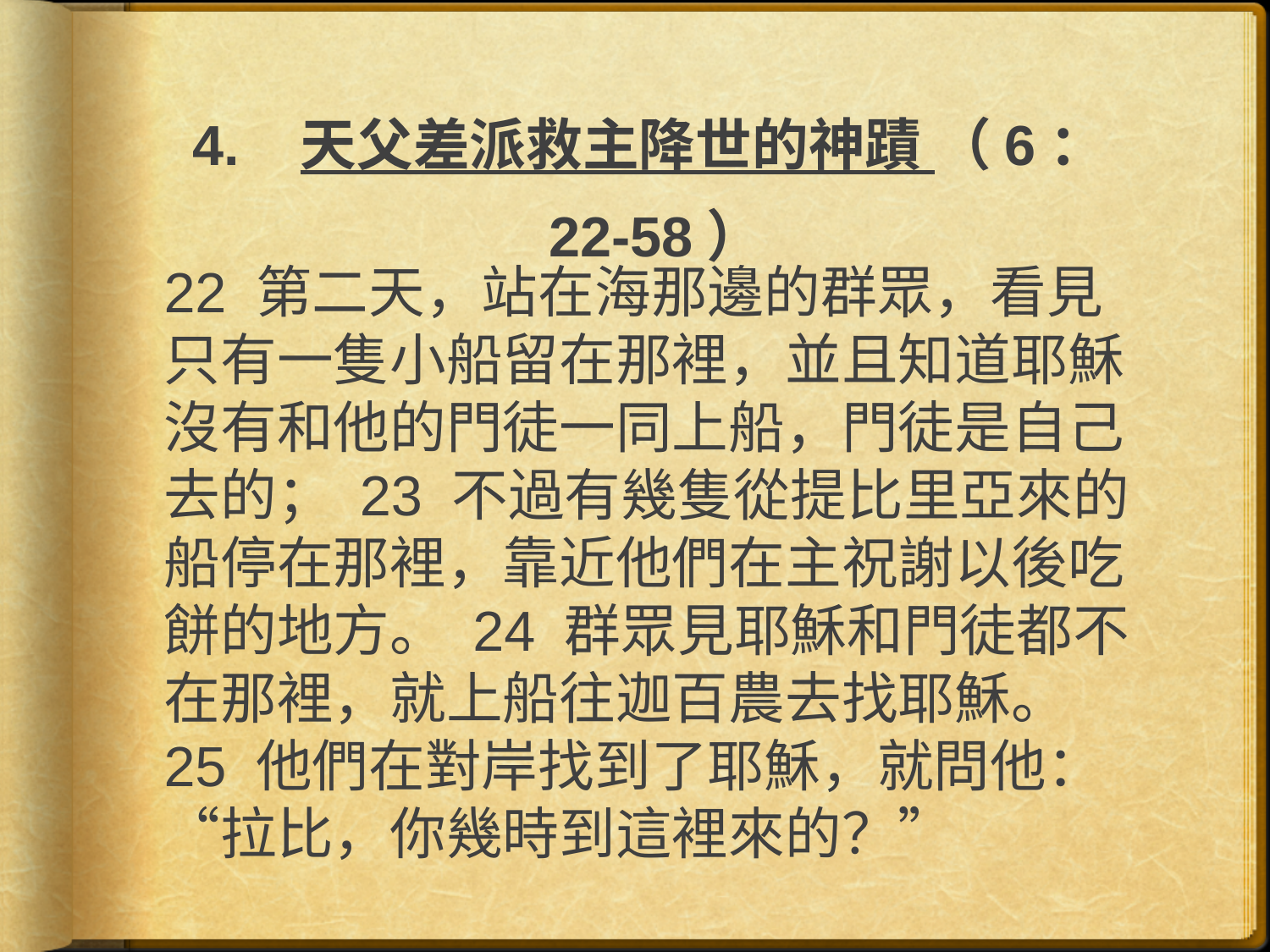

# 4.   天父差派救主降世的神蹟 （6：22-58）
22 第二天，站在海那邊的群眾，看見只有一隻小船留在那裡，並且知道耶穌沒有和他的門徒一同上船，門徒是自己去的； 23 不過有幾隻從提比里亞來的船停在那裡，靠近他們在主祝謝以後吃餅的地方。 24 群眾見耶穌和門徒都不在那裡，就上船往迦百農去找耶穌。 25 他們在對岸找到了耶穌，就問他：“拉比，你幾時到這裡來的？”